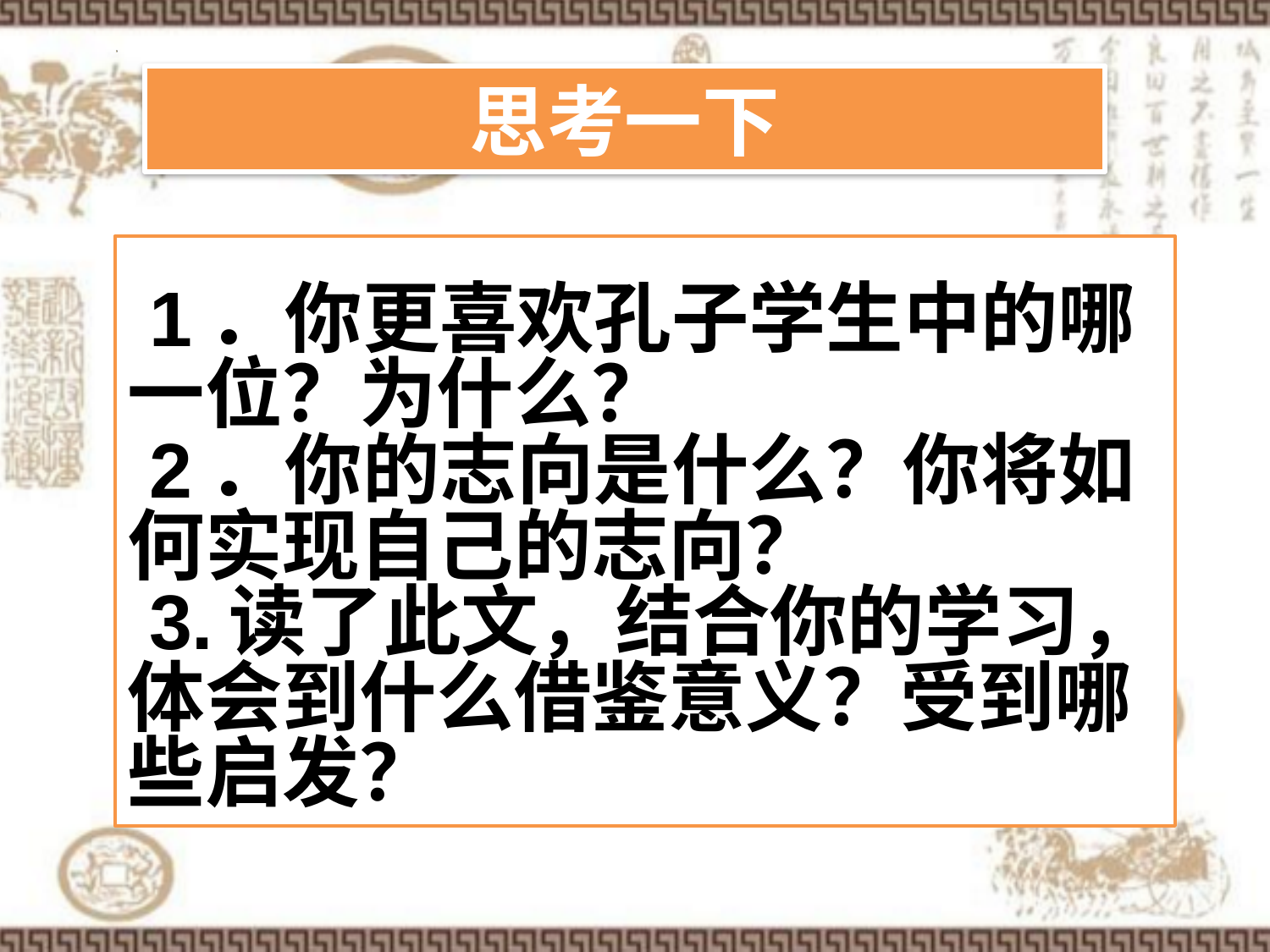

思考一下

 1．你更喜欢孔子学生中的哪一位？为什么？
 2．你的志向是什么？你将如何实现自己的志向？
 3.读了此文，结合你的学习，体会到什么借鉴意义？受到哪些启发？